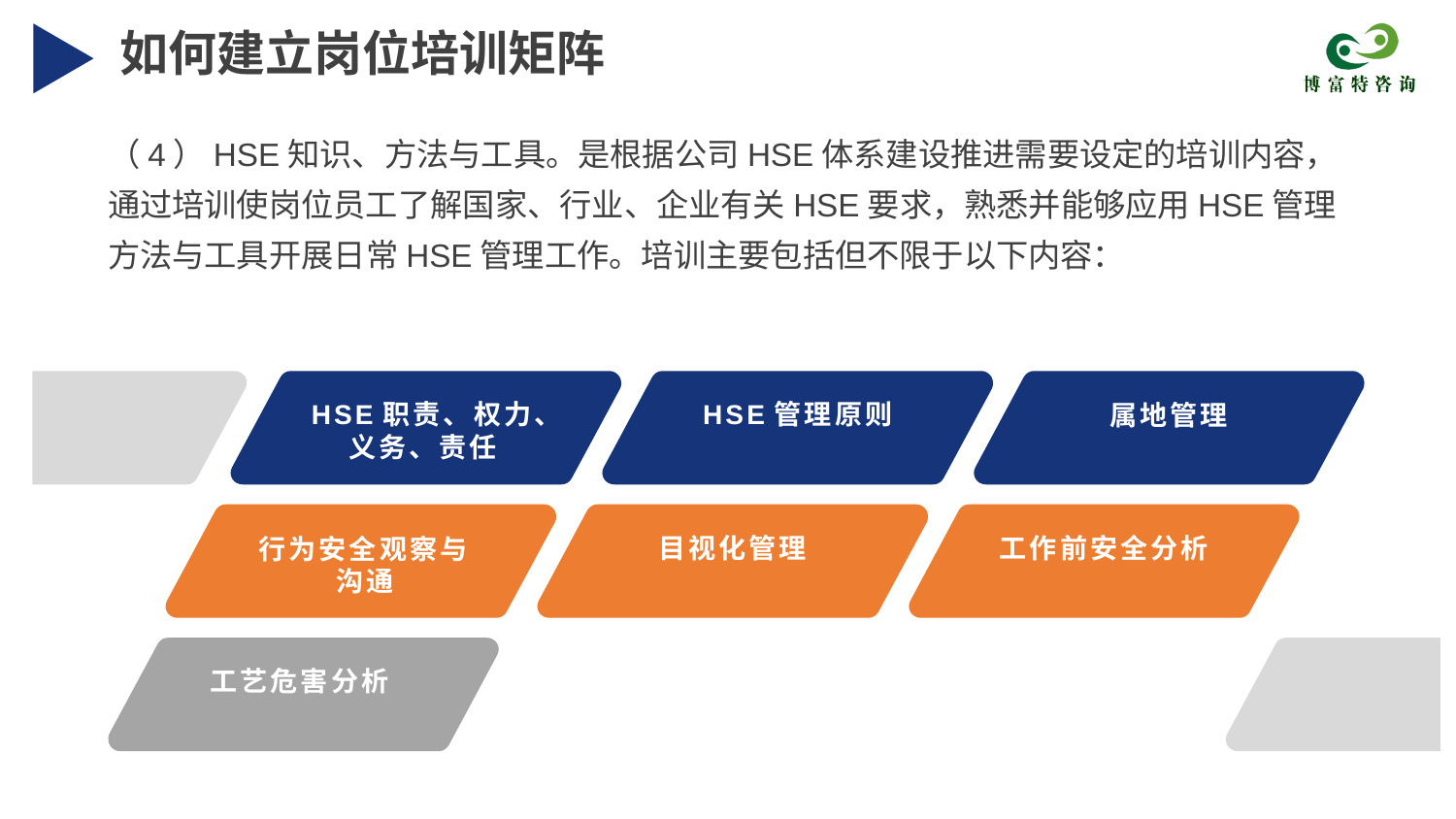

如何建立岗位培训矩阵
（4）HSE知识、方法与工具。是根据公司HSE体系建设推进需要设定的培训内容，通过培训使岗位员工了解国家、行业、企业有关HSE要求，熟悉并能够应用HSE管理方法与工具开展日常HSE管理工作。培训主要包括但不限于以下内容：

HSE职责、权力、义务、责任
HSE管理原则
属地管理

目视化管理
工作前安全分析
行为安全观察与沟通

工艺危害分析